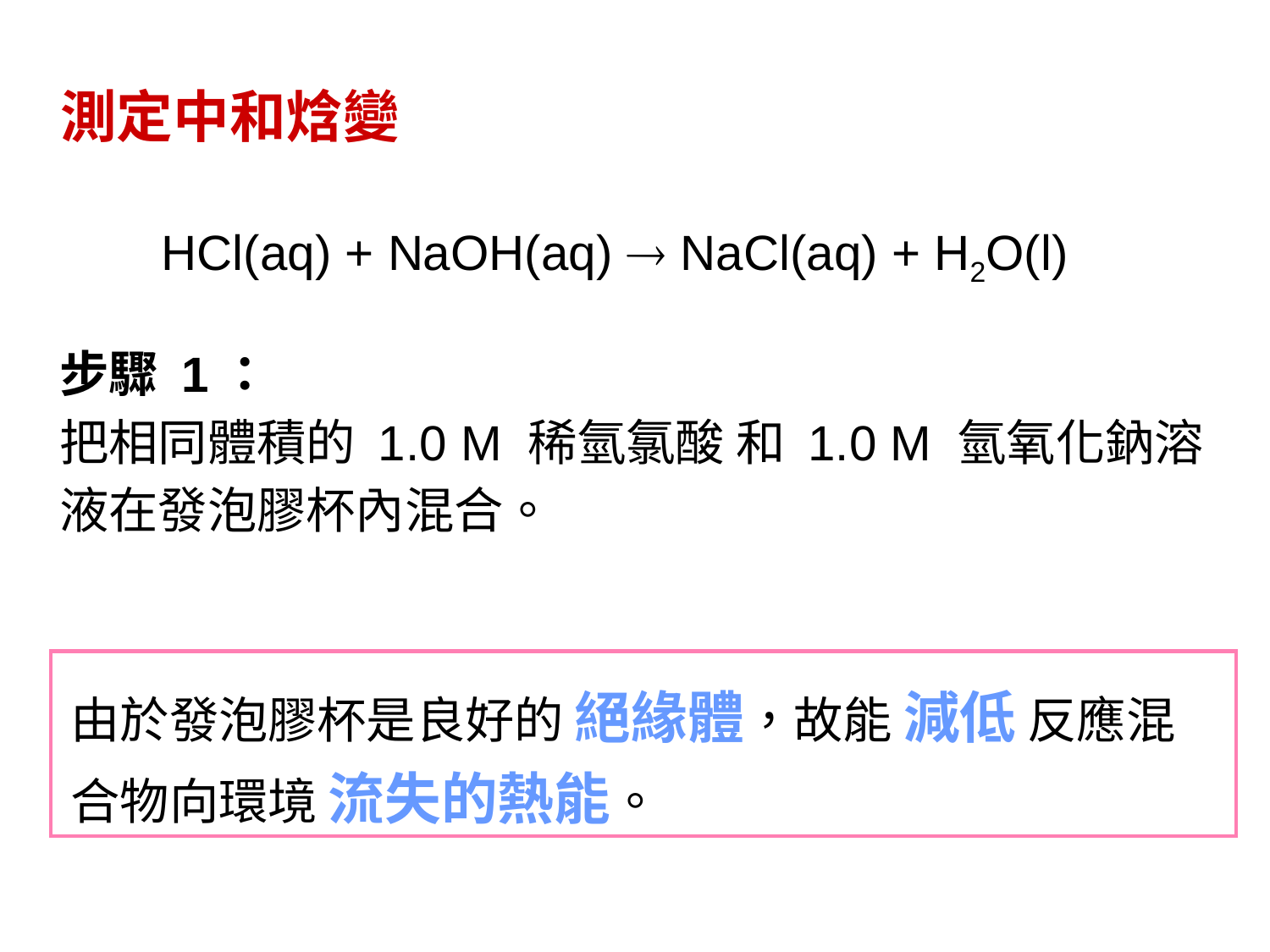

測定中和焓變
HCl(aq) + NaOH(aq) → NaCl(aq) + H2O(l)
步驟 1：
把相同體積的 1.0 M 稀氫氯酸 和 1.0 M 氫氧化鈉溶液在發泡膠杯內混合。

由於發泡膠杯是良好的 絕緣體，故能 減低 反應混合物向環境 流失的熱能。